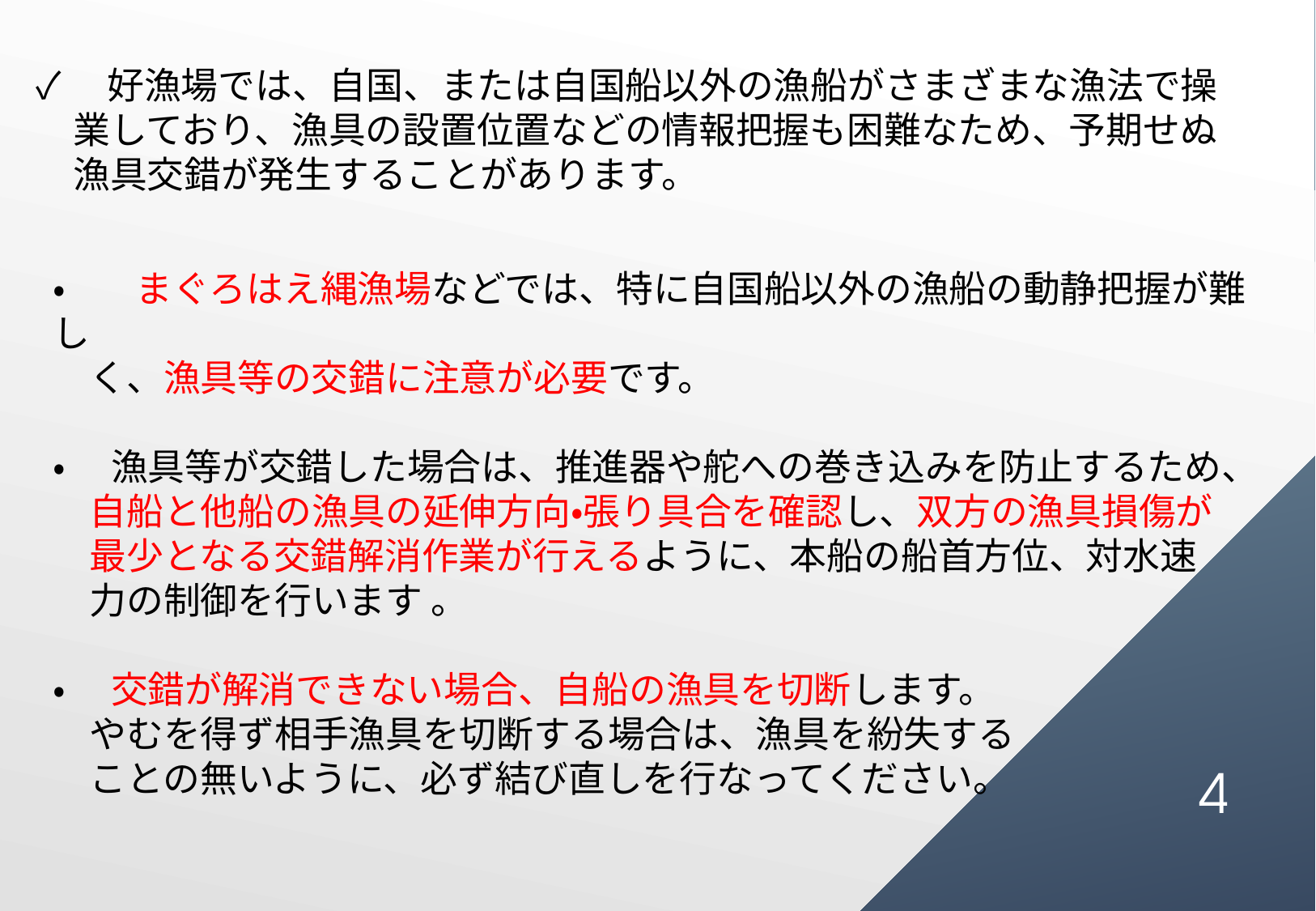

✓　好漁場では、自国、または自国船以外の漁船がさまざまな漁法で操
　業しており、漁具の設置位置などの情報把握も困難なため、予期せぬ
　漁具交錯が発生することがあります。
•　まぐろはえ縄漁場などでは、特に自国船以外の漁船の動静把握が難し
　く、漁具等の交錯に注意が必要です。

•　漁具等が交錯した場合は、推進器や舵への巻き込みを防止するため、
　自船と他船の漁具の延伸方向・張り具合を確認し、双方の漁具損傷が
　最少となる交錯解消作業が行えるように、本船の船首方位、対水速
　力の制御を行います 。

•　交錯が解消できない場合、自船の漁具を切断します。
　やむを得ず相手漁具を切断する場合は、漁具を紛失する
　ことの無いように、必ず結び直しを行なってください。
4